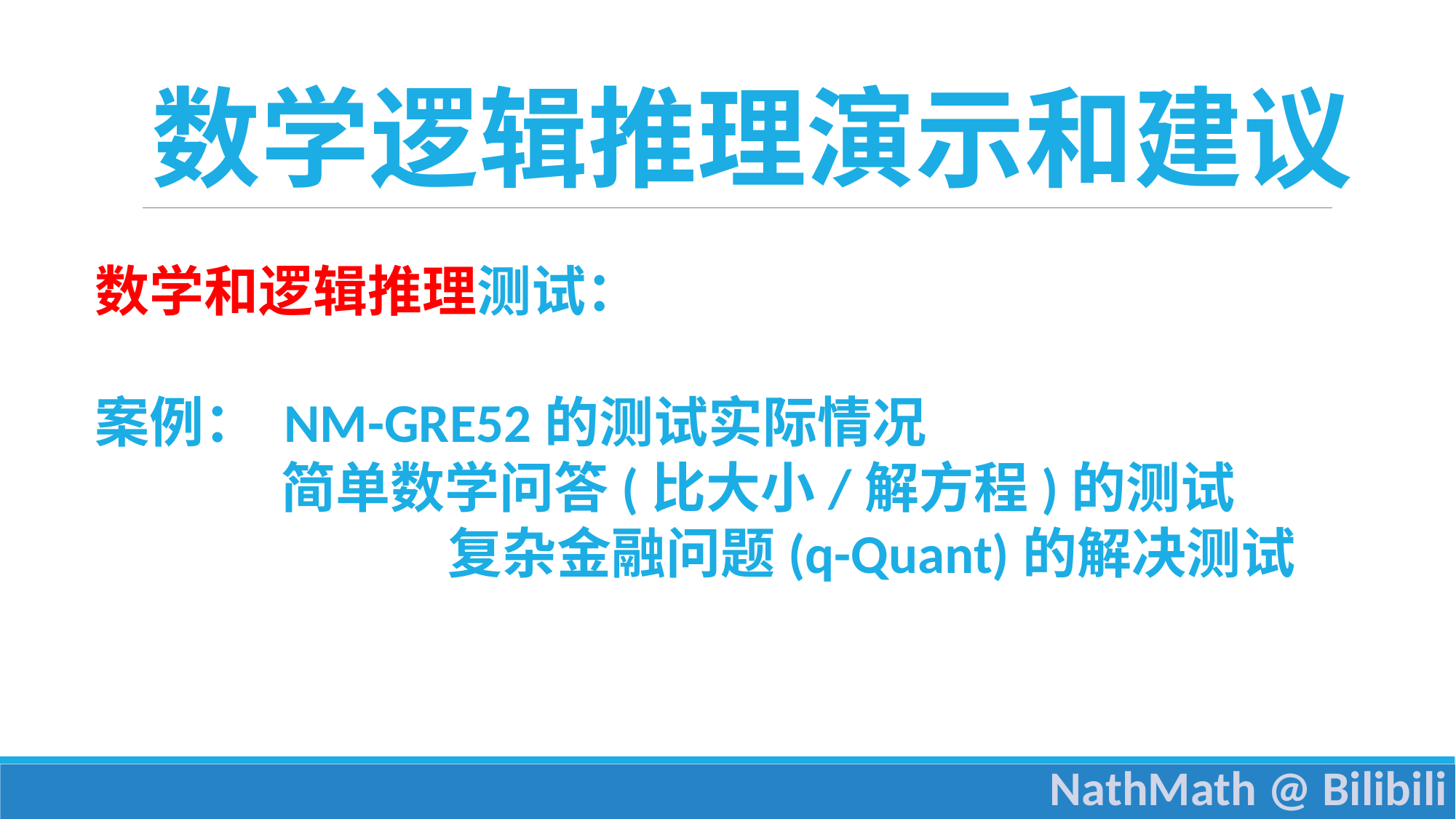

数学逻辑推理演示和建议
数学和逻辑推理测试：

案例： NM-GRE52的测试实际情况
              简单数学问答(比大小/解方程)的测试
			 复杂金融问题(q-Quant)的解决测试
NathMath @ Bilibili